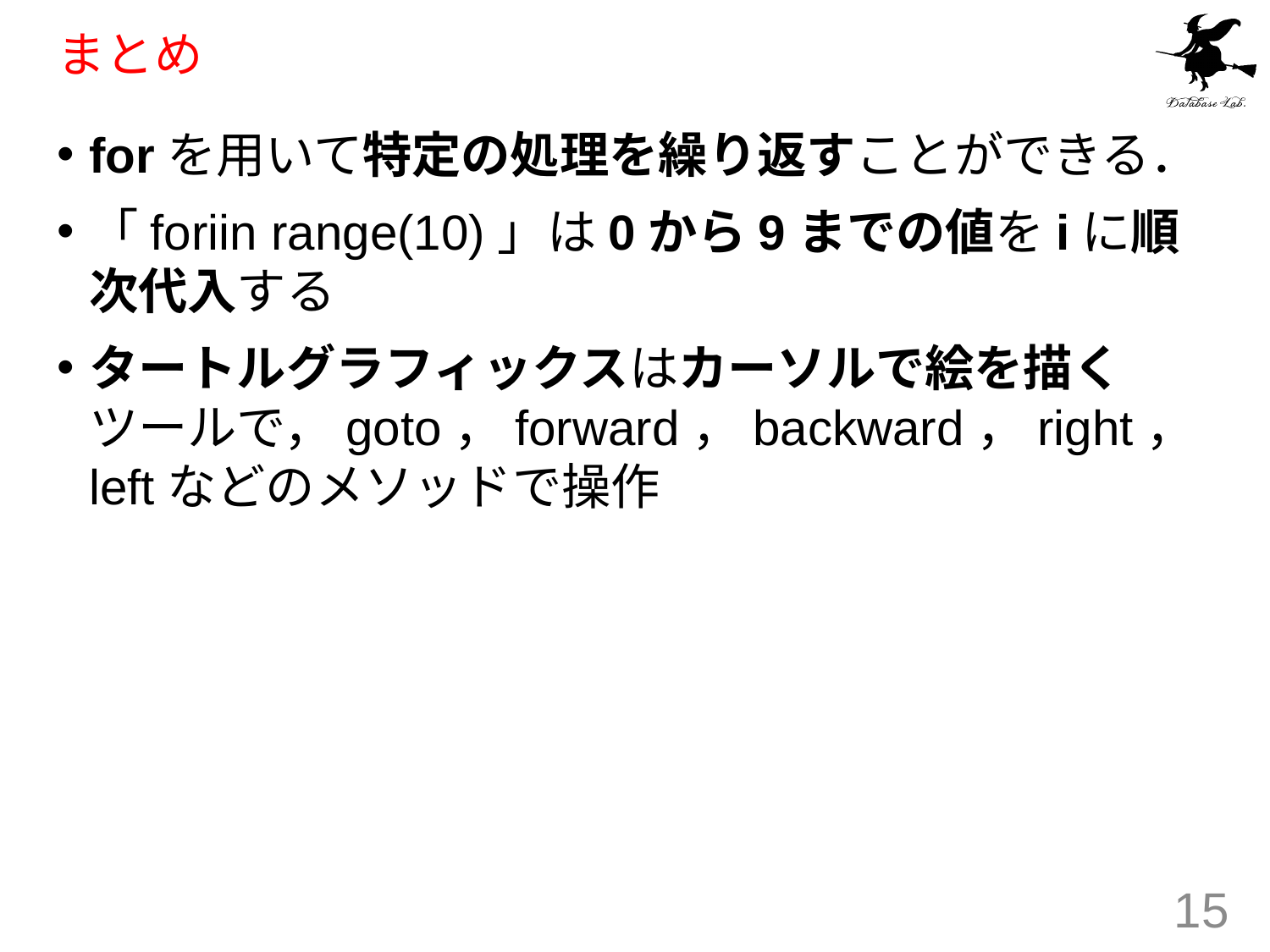

# まとめ
forを用いて特定の処理を繰り返すことができる．
「foriin range(10)」は0から9までの値をiに順次代入する
タートルグラフィックスはカーソルで絵を描くツールで，goto，forward，backward，right，leftなどのメソッドで操作
15